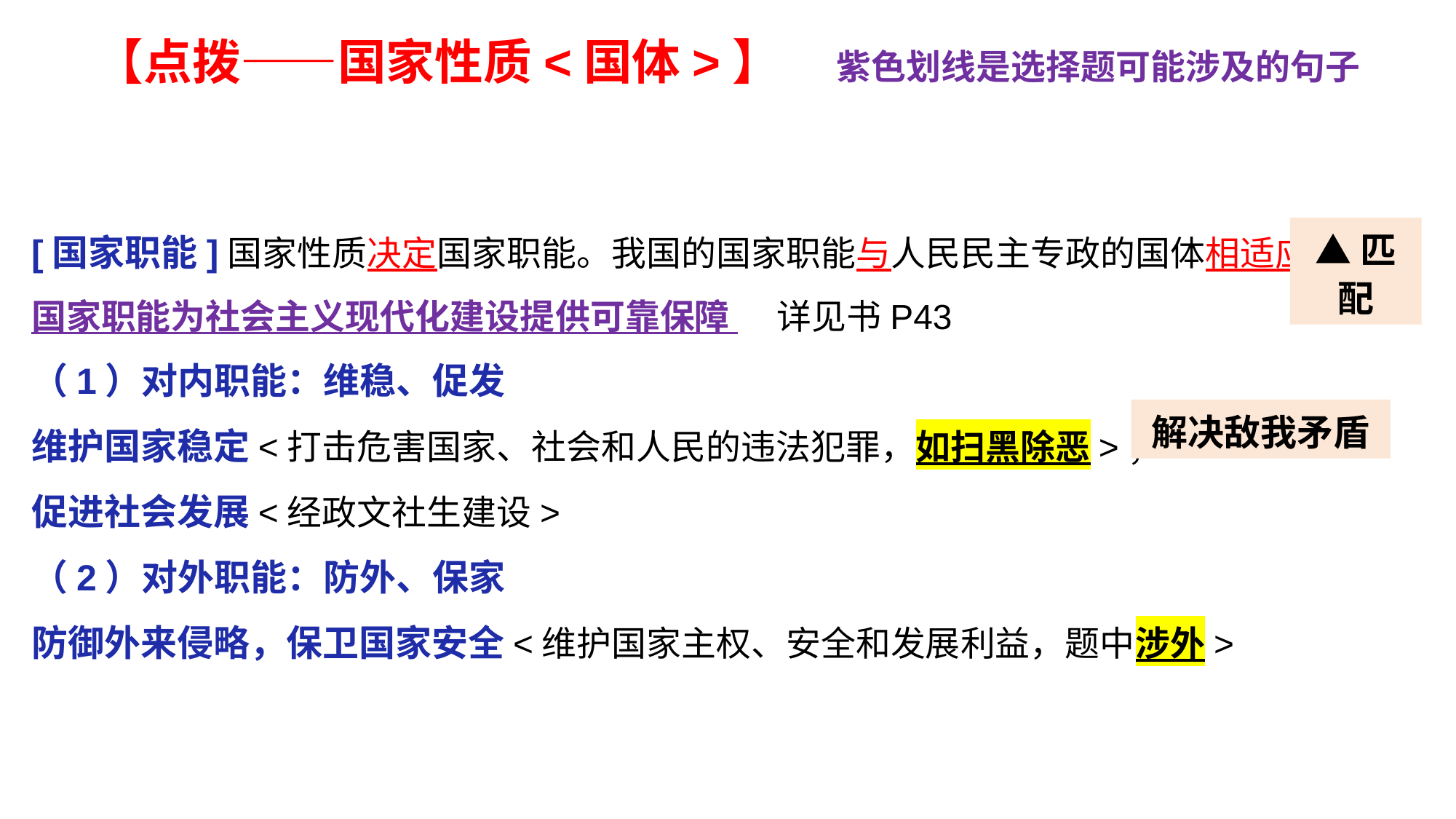

【点拨——国家性质<国体>】     紫色划线是选择题可能涉及的句子
[国家职能]国家性质决定国家职能。我国的国家职能与人民民主专政的国体相适应        ，国家职能为社会主义现代化建设提供可靠保障      详见书P43
（1）对内职能：维稳、促发
维护国家稳定<打击危害国家、社会和人民的违法犯罪，如扫黑除恶>；
促进社会发展<经政文社生建设>
（2）对外职能：防外、保家
防御外来侵略，保卫国家安全<维护国家主权、安全和发展利益，题中涉外>

▲匹配
解决敌我矛盾